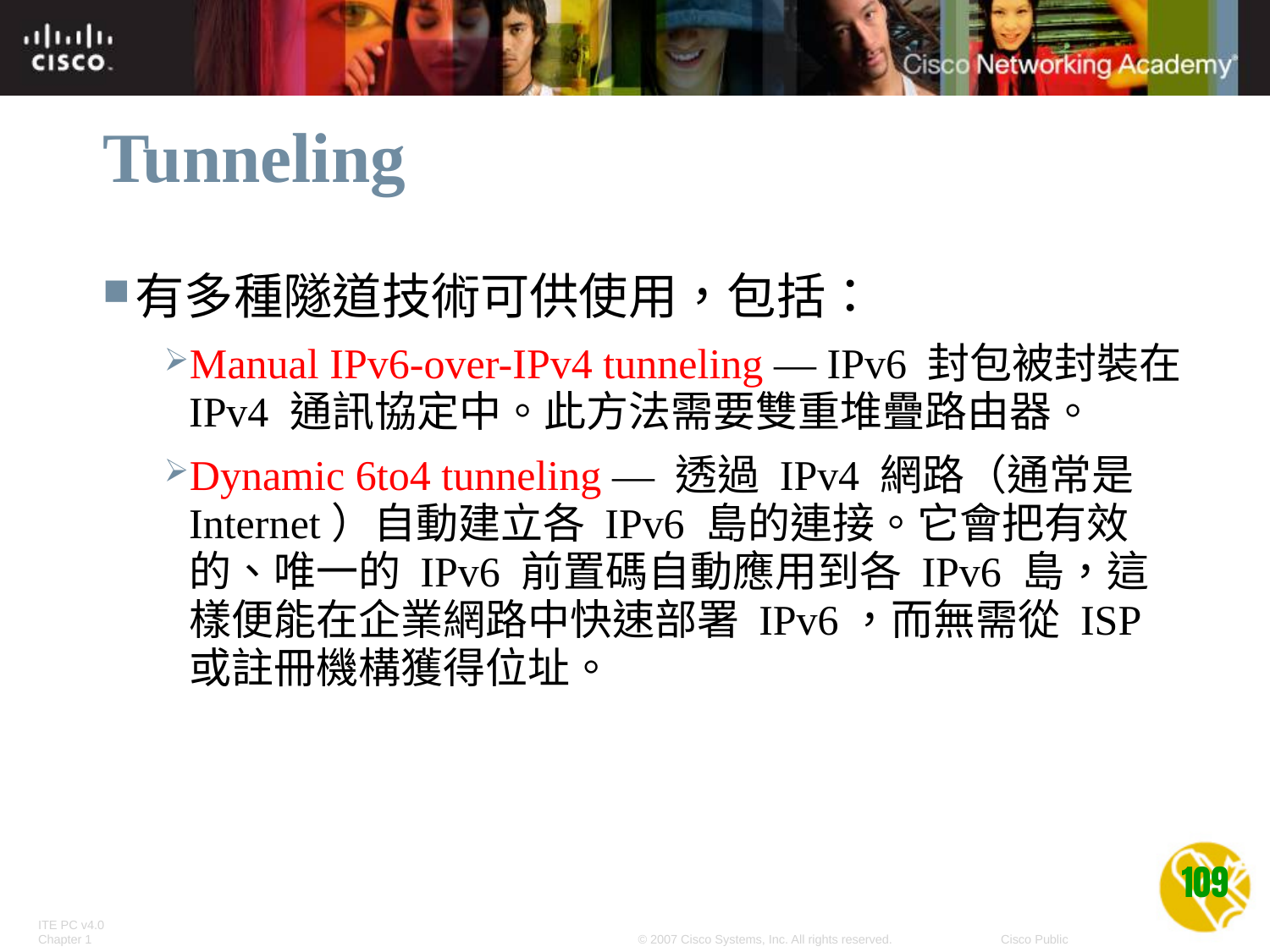

# Tunneling
有多種隧道技術可供使用，包括：
Manual IPv6-over-IPv4 tunneling — IPv6 封包被封裝在 IPv4 通訊協定中。此方法需要雙重堆疊路由器。
Dynamic 6to4 tunneling — 透過 IPv4 網路（通常是 Internet）自動建立各 IPv6 島的連接。它會把有效的、唯一的 IPv6 前置碼自動應用到各 IPv6 島，這樣便能在企業網路中快速部署 IPv6，而無需從 ISP 或註冊機構獲得位址。